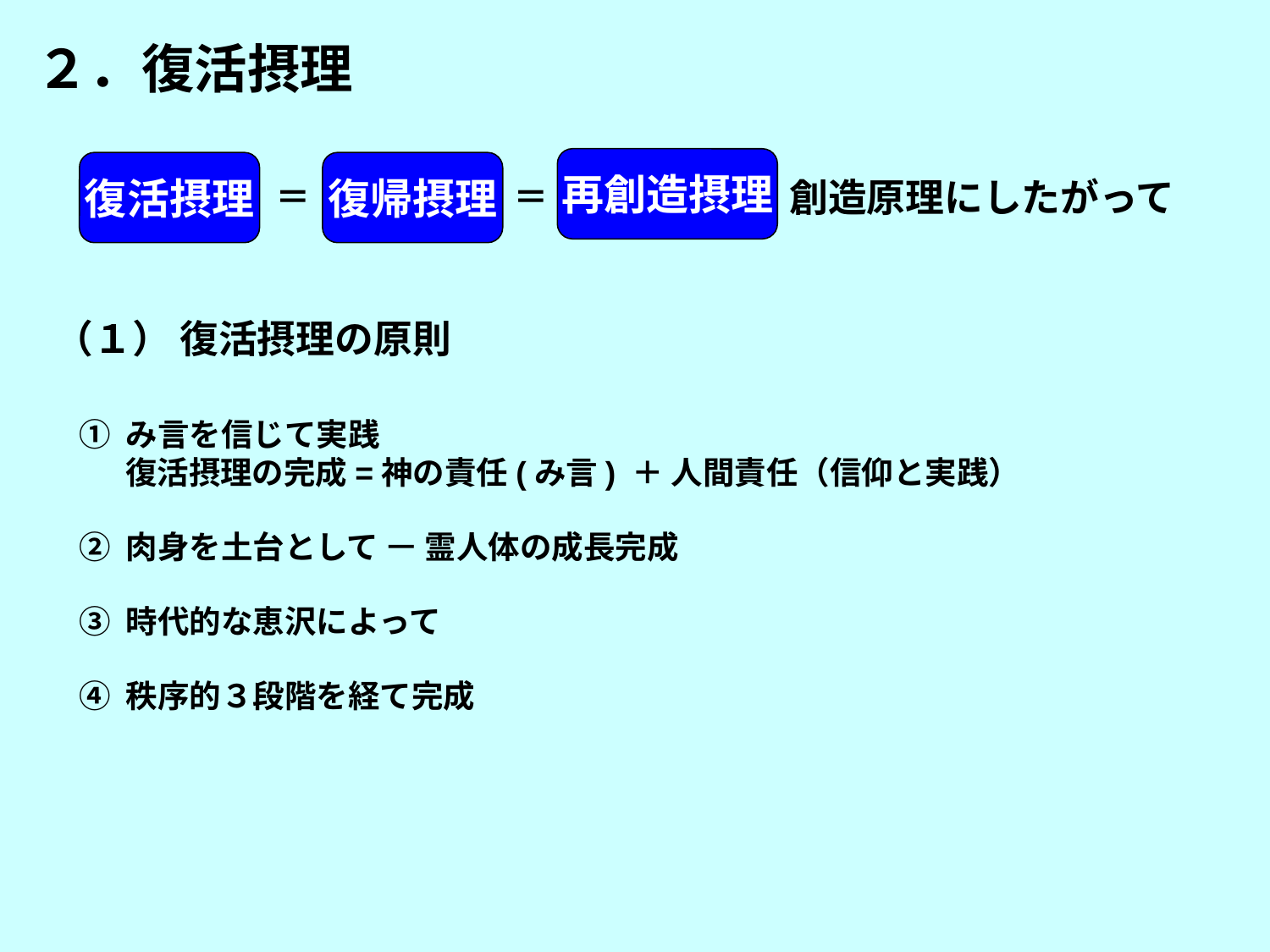

２．復活摂理
再創造摂理
復活摂理
復帰摂理
創造原理にしたがって
＝
＝
（１） 復活摂理の原則
① み言を信じて実践
　  復活摂理の完成=神の責任(み言) ＋ 人間責任（信仰と実践）
② 肉身を土台として — 霊人体の成長完成
③ 時代的な恵沢によって
④ 秩序的３段階を経て完成